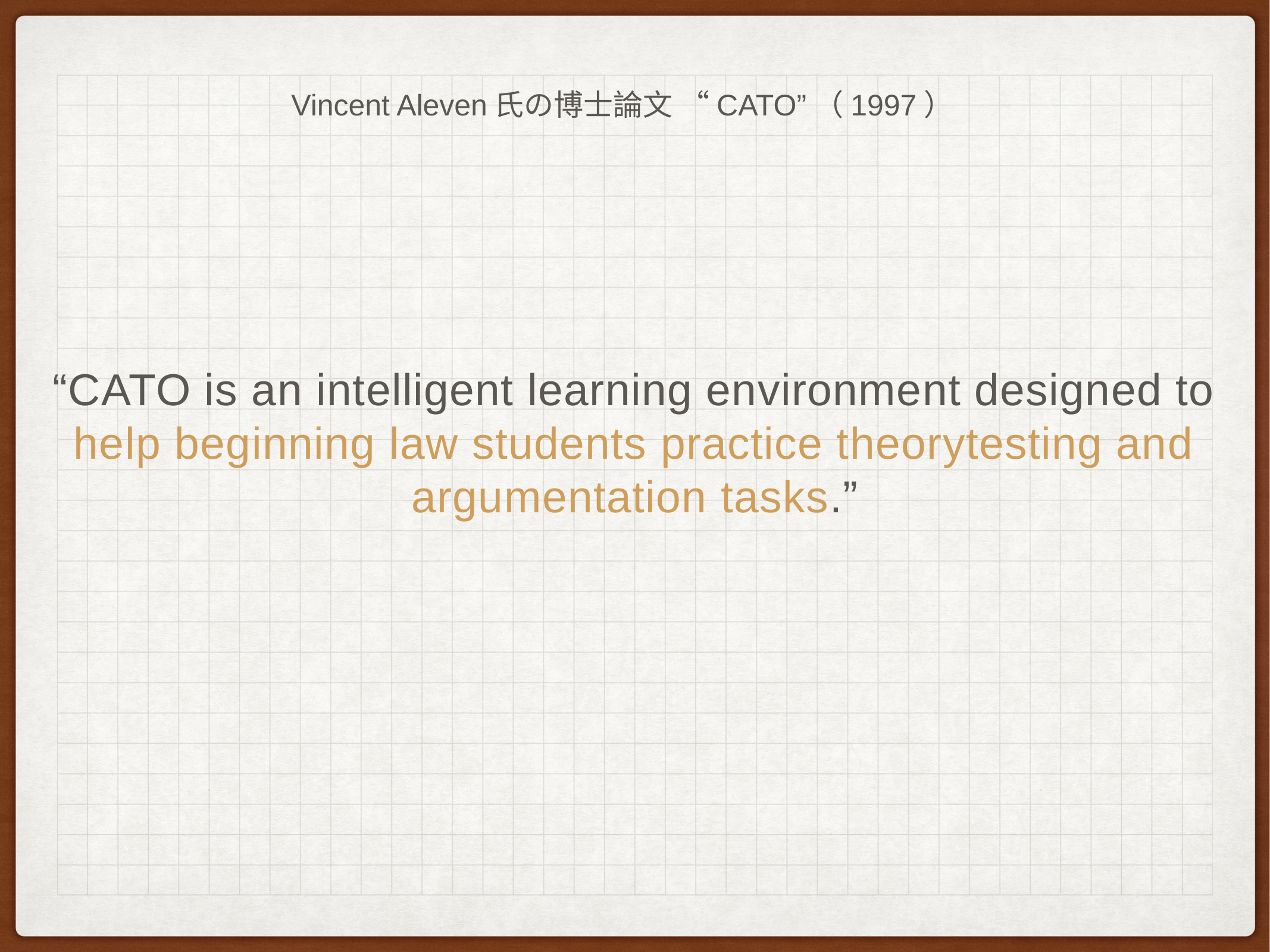

Vincent Aleven氏の博士論文 “CATO”（1997）
“CATO is an intelligent learning environment designed to help beginning law students practice theorytesting and argumentation tasks.”